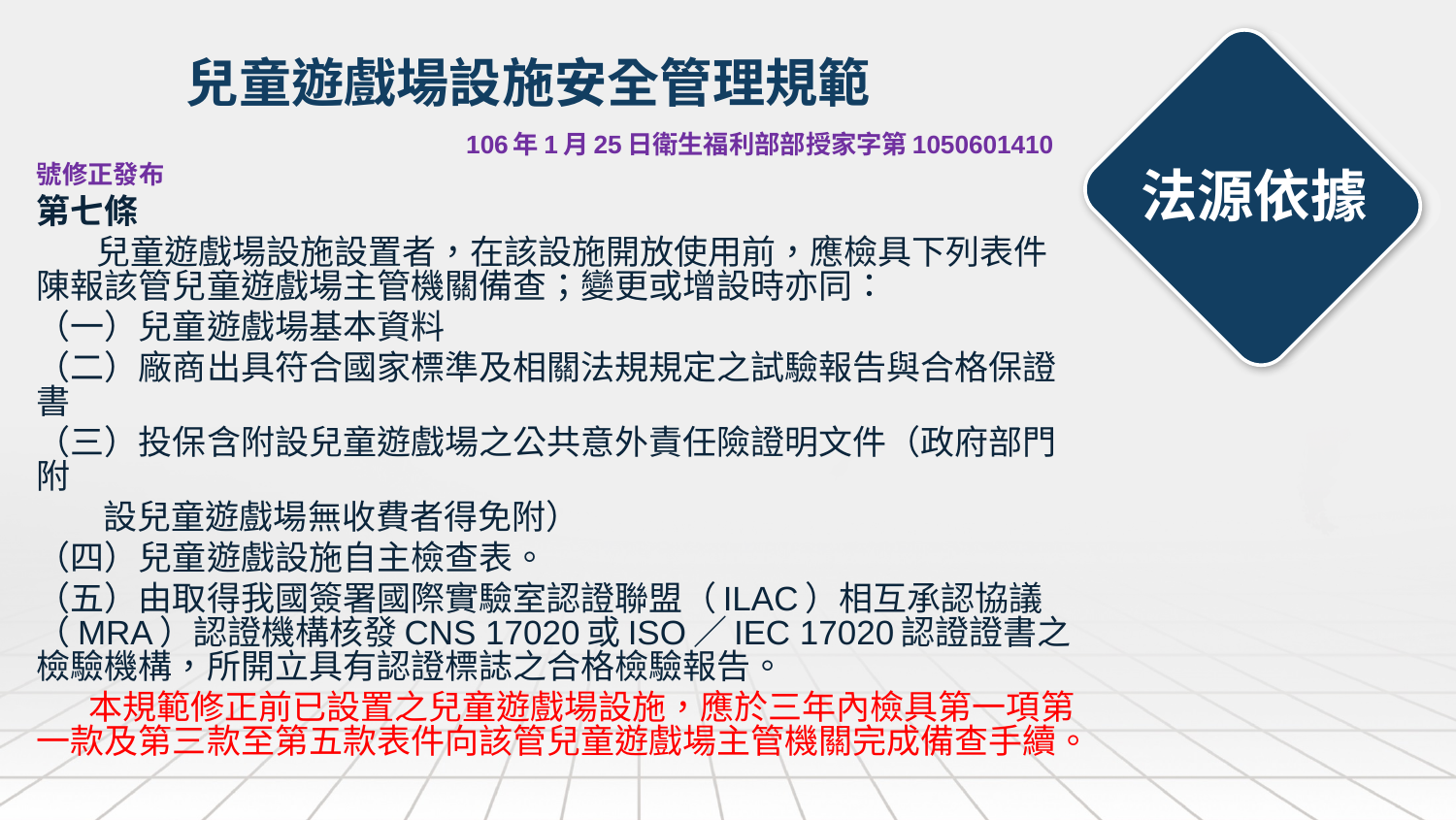

兒童遊戲場設施安全管理規範

# 法源依據
                                                             106年1月25日衛生福利部部授家字第1050601410號修正發布
第七條
       兒童遊戲場設施設置者，在該設施開放使用前，應檢具下列表件陳報該管兒童遊戲場主管機關備查；變更或增設時亦同：
（一）兒童遊戲場基本資料
（二）廠商出具符合國家標準及相關法規規定之試驗報告與合格保證書
（三）投保含附設兒童遊戲場之公共意外責任險證明文件（政府部門附
        設兒童遊戲場無收費者得免附）
（四）兒童遊戲設施自主檢查表。
（五）由取得我國簽署國際實驗室認證聯盟（ILAC）相互承認協議（MRA）認證機構核發CNS 17020或ISO／IEC 17020認證證書之檢驗機構，所開立具有認證標誌之合格檢驗報告。
      本規範修正前已設置之兒童遊戲場設施，應於三年內檢具第一項第一款及第三款至第五款表件向該管兒童遊戲場主管機關完成備查手續。